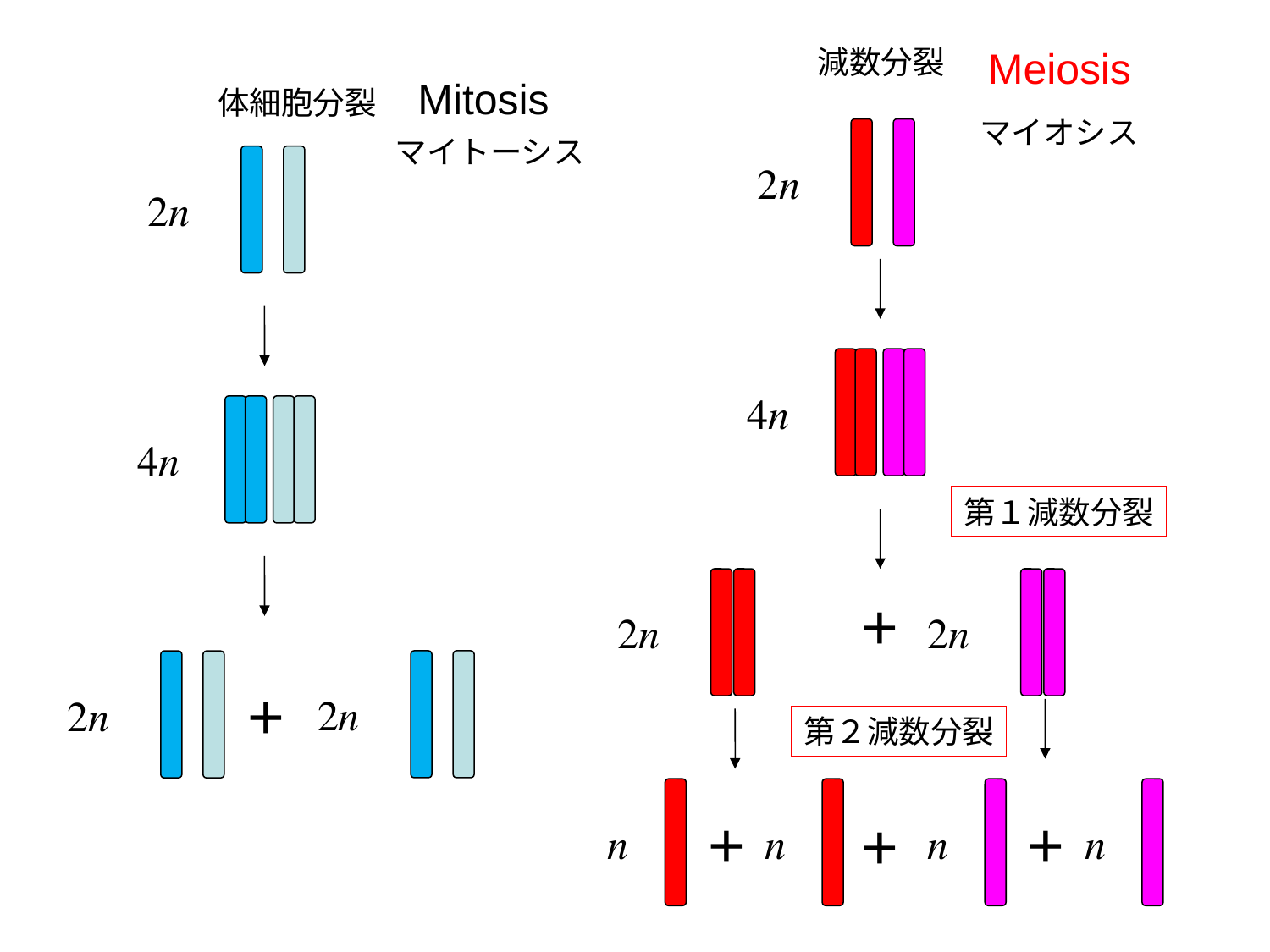

減数分裂
Meiosis
Mitosis
体細胞分裂
マイオシス

マイトーシス

2n
2n

4n

4n
第１減数分裂

2n
+
2n

+
2n
2n

第２減数分裂

n

n
+
+
+
n
n